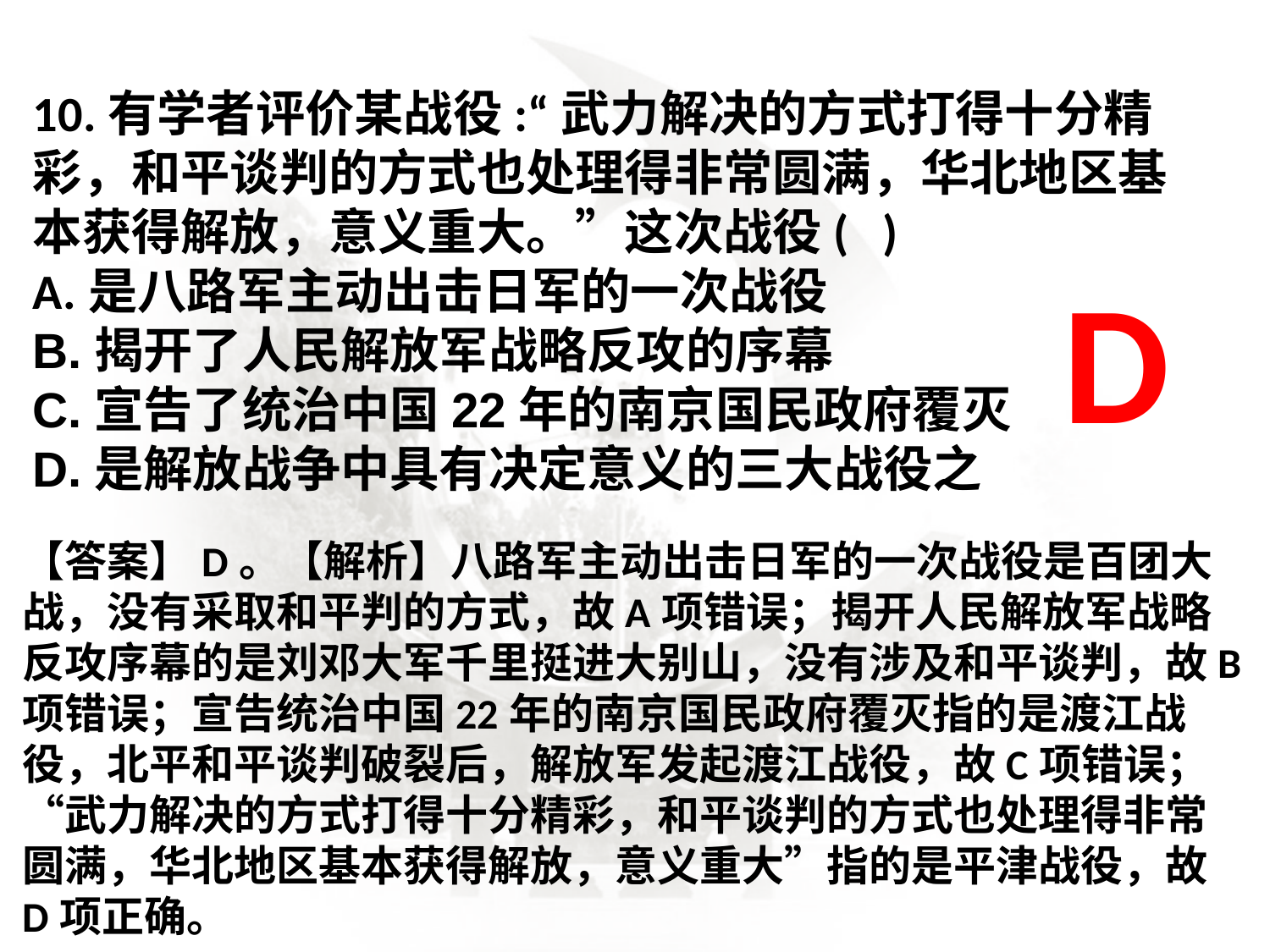

10.有学者评价某战役:“武力解决的方式打得十分精彩，和平谈判的方式也处理得非常圆满，华北地区基本获得解放，意义重大。”这次战役(   )A.是八路军主动出击日军的一次战役	B.揭开了人民解放军战略反攻的序幕C.宣告了统治中国22年的南京国民政府覆灭	D.是解放战争中具有决定意义的三大战役之
D
【答案】D。【解析】八路军主动出击日军的一次战役是百团大战，没有采取和平判的方式，故A项错误；揭开人民解放军战略反攻序幕的是刘邓大军千里挺进大别山，没有涉及和平谈判，故B项错误；宣告统治中国22年的南京国民政府覆灭指的是渡江战役，北平和平谈判破裂后，解放军发起渡江战役，故C项错误；“武力解决的方式打得十分精彩，和平谈判的方式也处理得非常圆满，华北地区基本获得解放，意义重大”指的是平津战役，故D项正确。